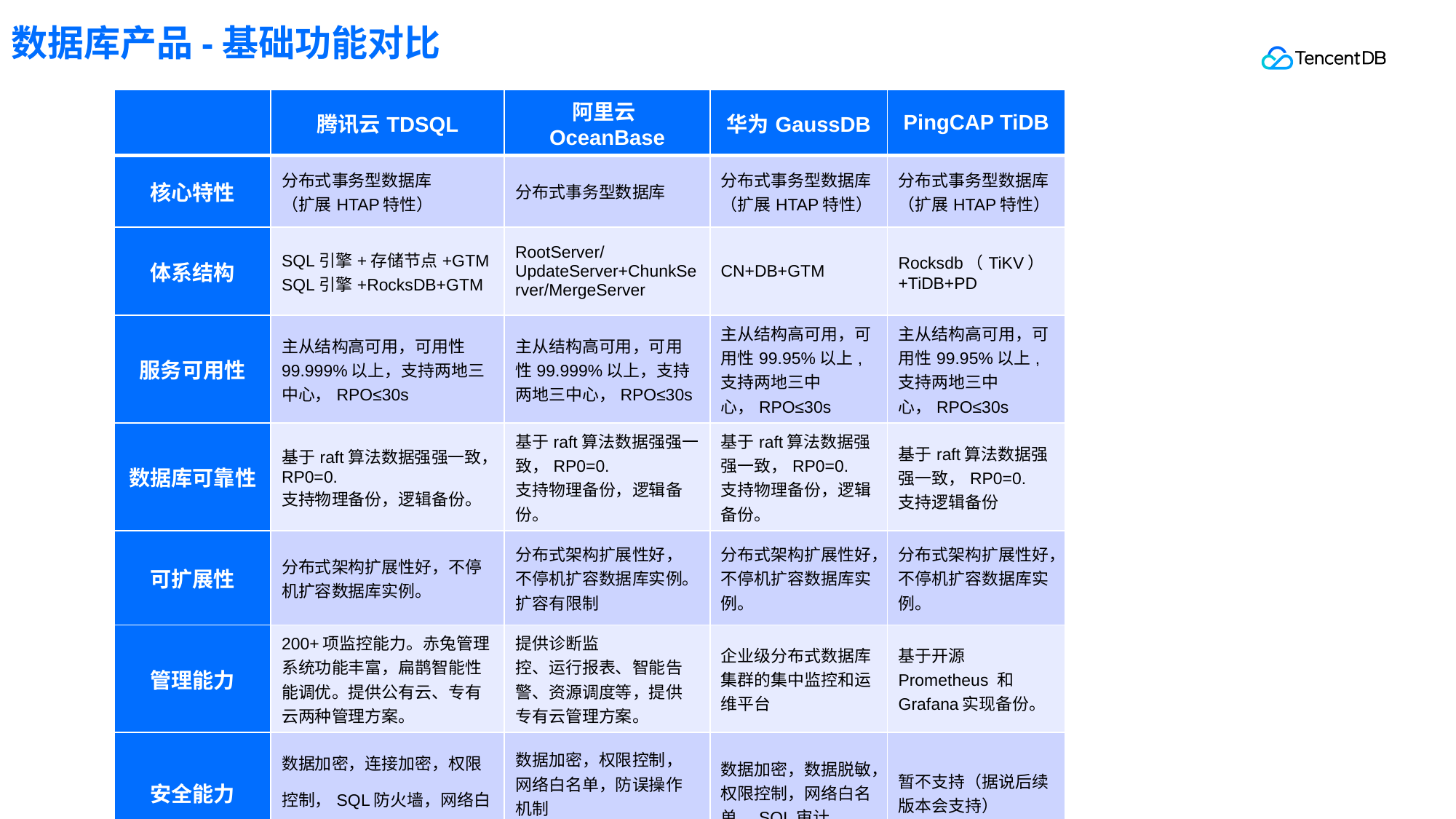

# 数据库产品-基础功能对比
|  | 腾讯云TDSQL | 阿里云OceanBase | 华为GaussDB | PingCAP TiDB |
| --- | --- | --- | --- | --- |
| 核心特性 | 分布式事务型数据库 （扩展HTAP特性） | 分布式事务型数据库 | 分布式事务型数据库 （扩展HTAP特性） | 分布式事务型数据库 （扩展HTAP特性） |
| 体系结构 | SQL引擎+存储节点+GTM SQL引擎+RocksDB+GTM | RootServer/UpdateServer+ChunkServer/MergeServer | CN+DB+GTM | Rocksdb（TiKV）+TiDB+PD |
| 服务可用性 | 主从结构高可用，可用性99.999%以上，支持两地三中心，RPO≤30s | 主从结构高可用，可用性99.999%以上，支持两地三中心，RPO≤30s | 主从结构高可用，可用性99.95%以上,支持两地三中心，RPO≤30s | 主从结构高可用，可用性99.95%以上,支持两地三中心，RPO≤30s |
| 数据库可靠性 | 基于raft算法数据强强一致，RP0=0. 支持物理备份，逻辑备份。 | 基于raft算法数据强强一致，RP0=0. 支持物理备份，逻辑备份。 | 基于raft算法数据强强一致，RP0=0. 支持物理备份，逻辑备份。 | 基于raft算法数据强强一致，RP0=0. 支持逻辑备份 |
| 可扩展性 | 分布式架构扩展性好，不停机扩容数据库实例。 | 分布式架构扩展性好，不停机扩容数据库实例。 扩容有限制 | 分布式架构扩展性好，不停机扩容数据库实例。 | 分布式架构扩展性好，不停机扩容数据库实例。 |
| 管理能力 | 200+项监控能力。赤兔管理系统功能丰富，扁鹊智能性能调优。提供公有云、专有云两种管理方案。 | 提供诊断监 控、运行报表、智能告警、资源调度等，提供专有云管理方案。 | 企业级分布式数据库集群的集中监控和运维平台 | 基于开源Prometheus 和 Grafana实现备份。 |
| 安全能力 | 数据加密，连接加密，权限控制，SQL防火墙，网络白名单，防误操作机制 | 数据加密，权限控制，网络白名单，防误操作机制 | 数据加密，数据脱敏，权限控制，网络白名单，SQL审计 | 暂不支持（据说后续版本会支持） |